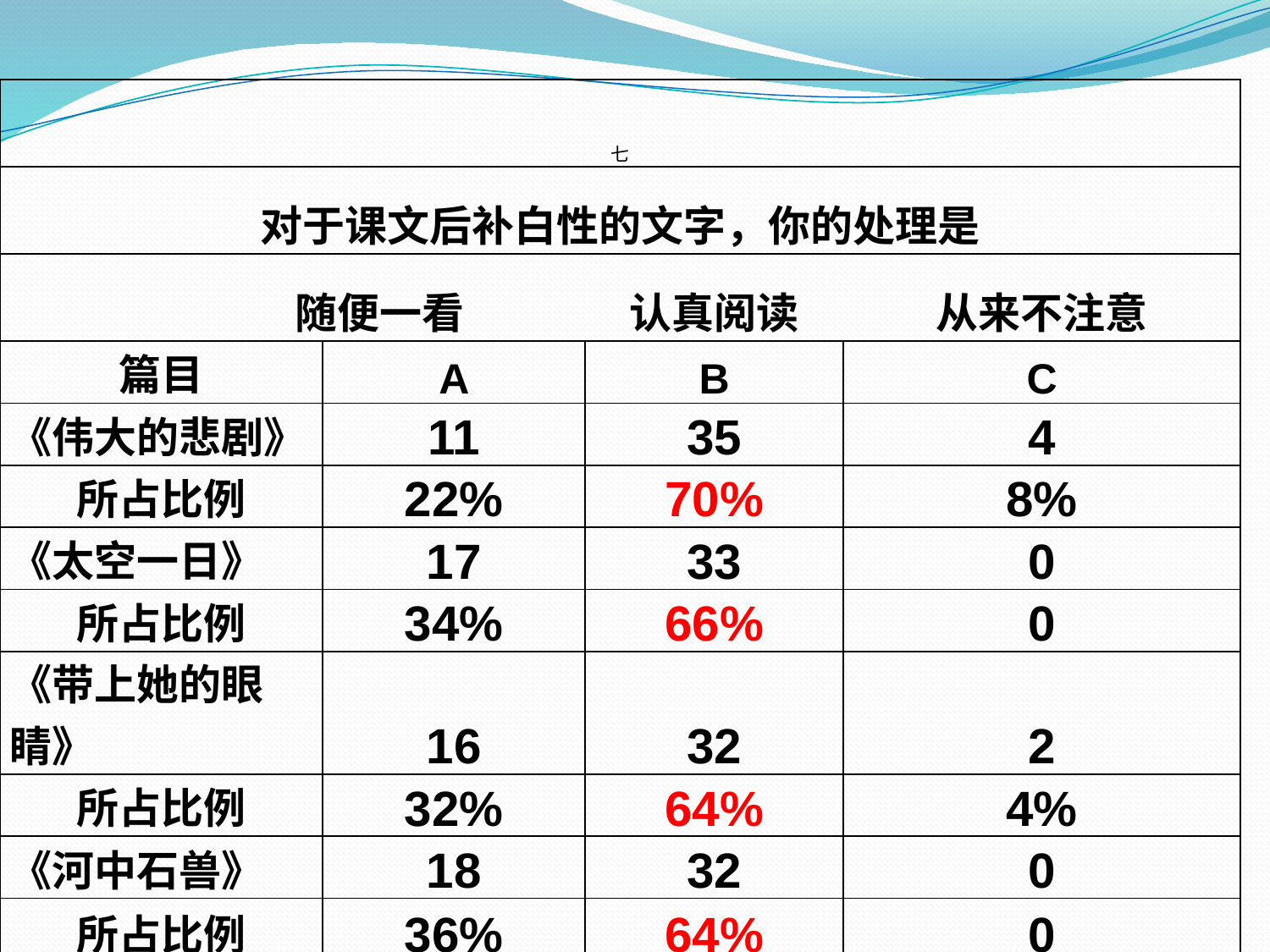

| 七 |  |  |  |
| --- | --- | --- | --- |
| 对于课文后补白性的文字，你的处理是 |  |  |  |
| 随便一看 |  | 认真阅读 | 从来不注意 |
| 篇目 | A | B | C |
| 《伟大的悲剧》 | 11 | 35 | 4 |
| 所占比例 | 22% | 70% | 8% |
| 《太空一日》 | 17 | 33 | 0 |
| 所占比例 | 34% | 66% | 0 |
| 《带上她的眼睛》 | 16 | 32 | 2 |
| 所占比例 | 32% | 64% | 4% |
| 《河中石兽》 | 18 | 32 | 0 |
| 所占比例 | 36% | 64% | 0 |